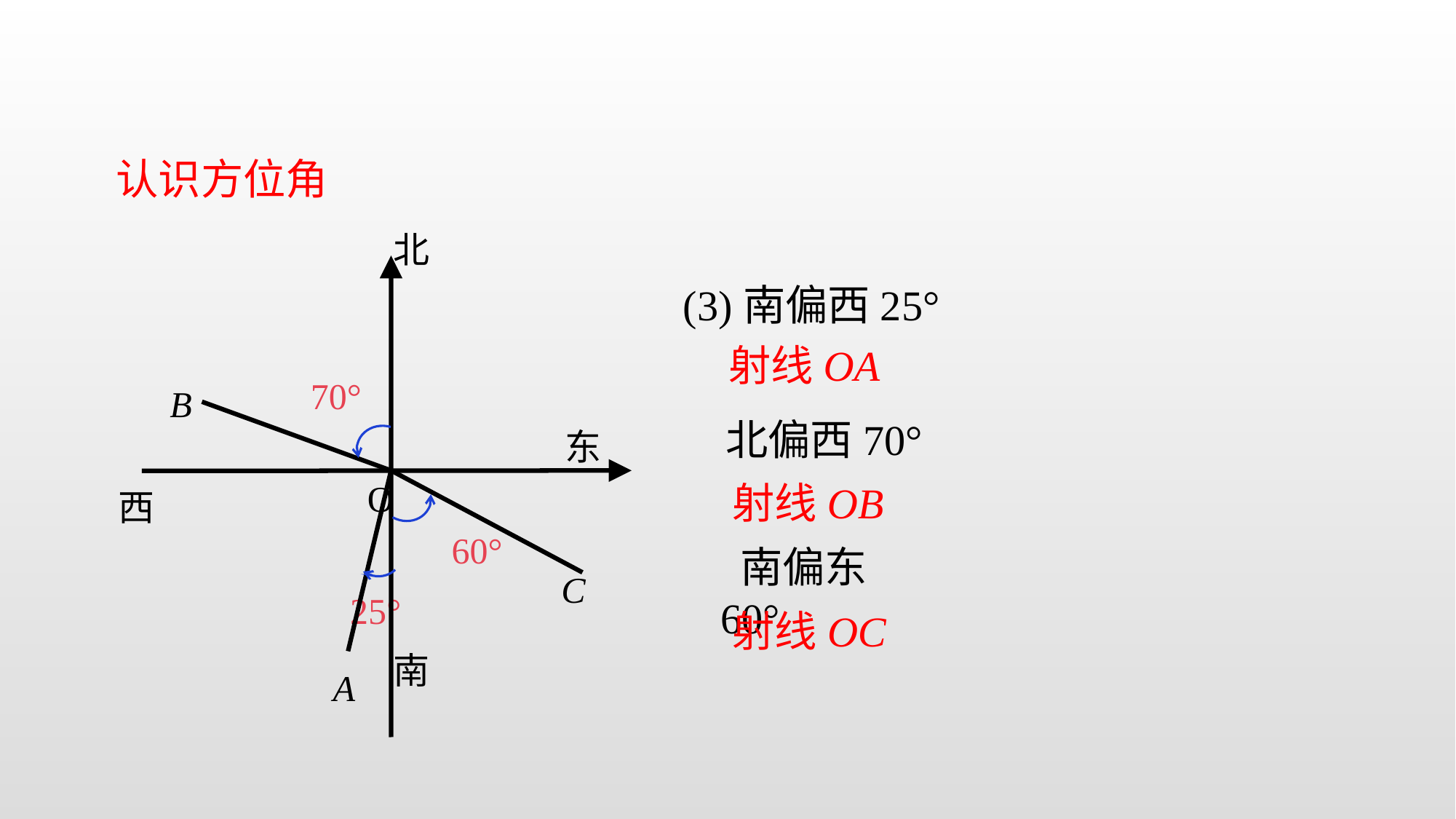

认识方位角
北

(3)南偏西25°
射线OA
70°
B

北偏西70°
东

A
O

C
射线OB
西
60°

 南偏东60°
25°
射线OC
南